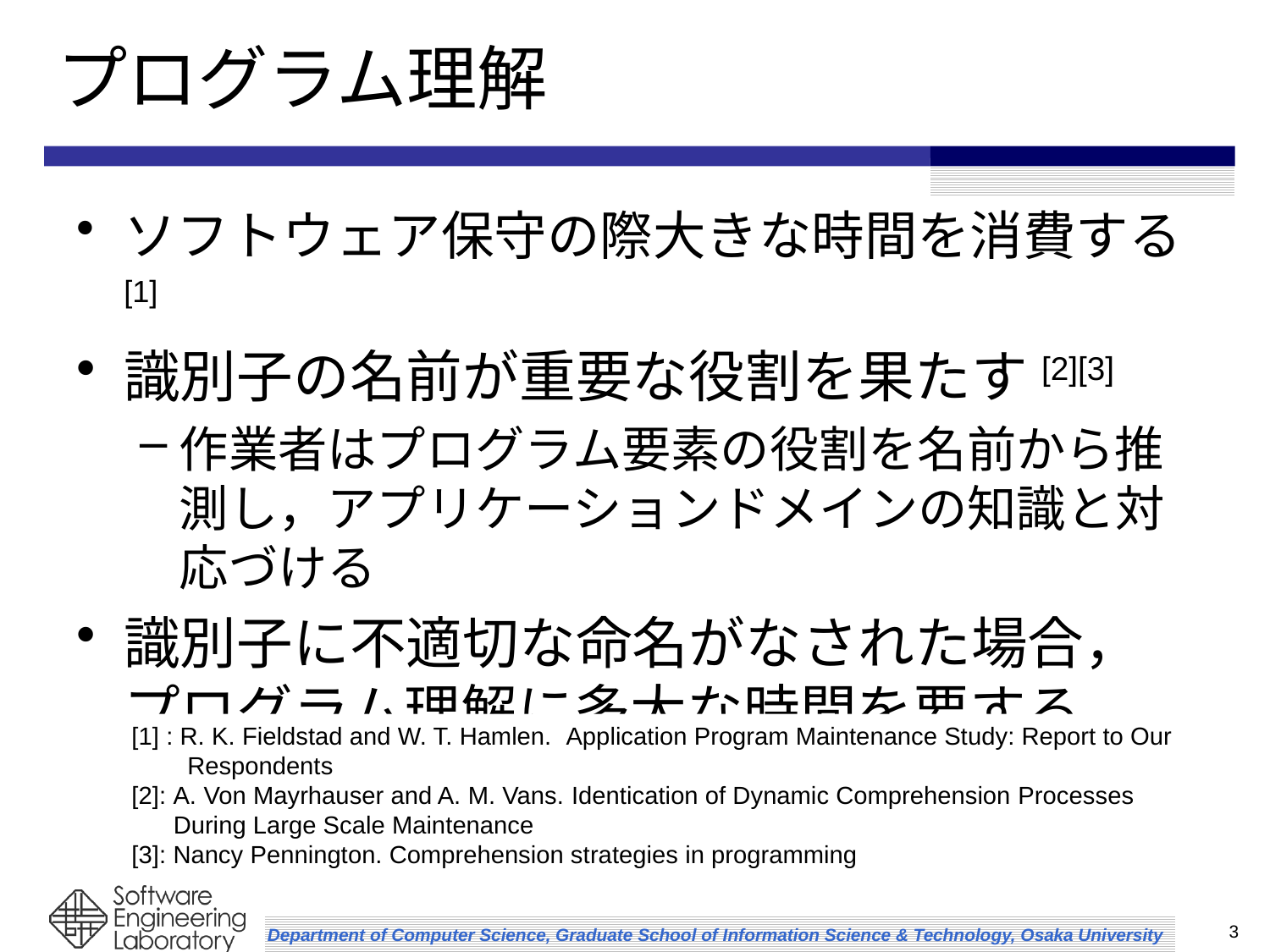

# プログラム理解
ソフトウェア保守の際大きな時間を消費する[1]
識別子の名前が重要な役割を果たす[2][3]
作業者はプログラム要素の役割を名前から推測し，アプリケーションドメインの知識と対応づける
識別子に不適切な命名がなされた場合，プログラム理解に多大な時間を要する
[1] : R. K. Fieldstad and W. T. Hamlen.  Application Program Maintenance Study: Report to Our
        Respondents
[2]: A. Von Mayrhauser and A. M. Vans. Identication of Dynamic Comprehension Processes
      During Large Scale Maintenance
[3]: Nancy Pennington. Comprehension strategies in programming
3